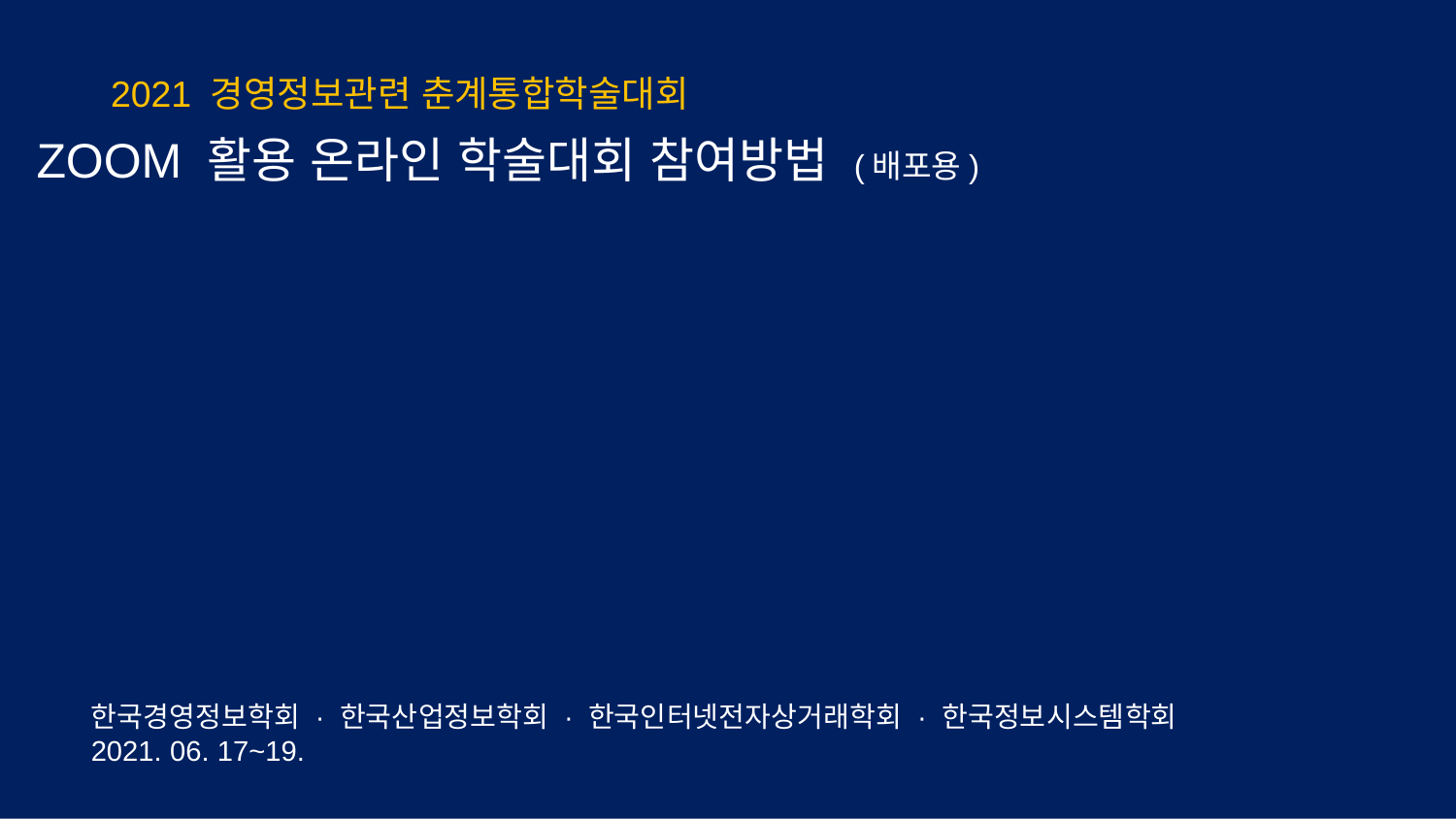

2021 경영정보관련 춘계통합학술대회
ZOOM 활용 온라인 학술대회 참여방법 (배포용)
한국경영정보학회 · 한국산업정보학회 · 한국인터넷전자상거래학회 · 한국정보시스템학회
2021. 06. 17~19.